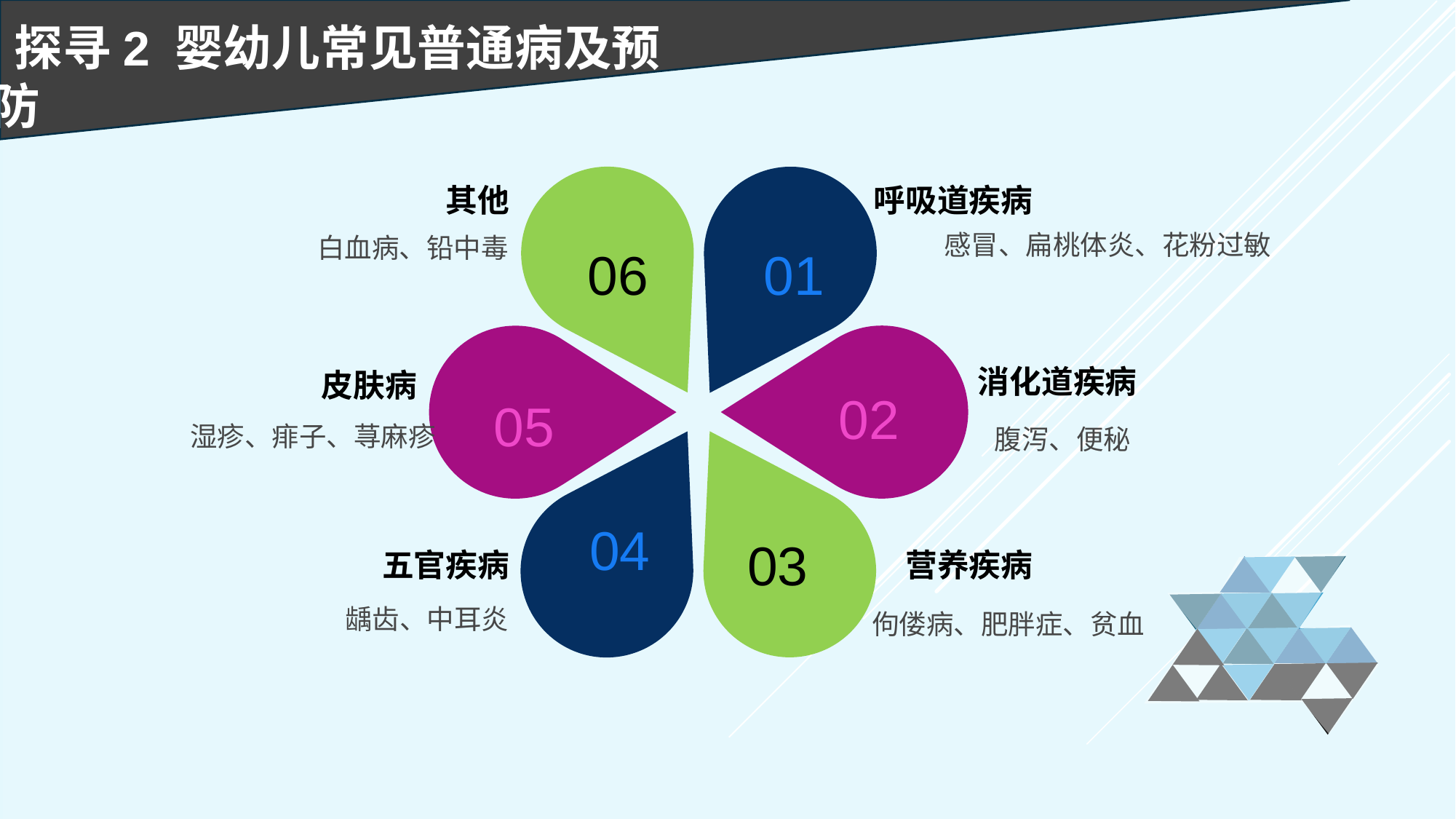

探寻2 婴幼儿常见普通病及预防

其他
呼吸道疾病
感冒、扁桃体炎、花粉过敏
白血病、铅中毒
06
01

消化道疾病
皮肤病
02
05

湿疹、痱子、荨麻疹
腹泻、便秘

04
03
五官疾病
营养疾病
龋齿、中耳炎
佝偻病、肥胖症、贫血